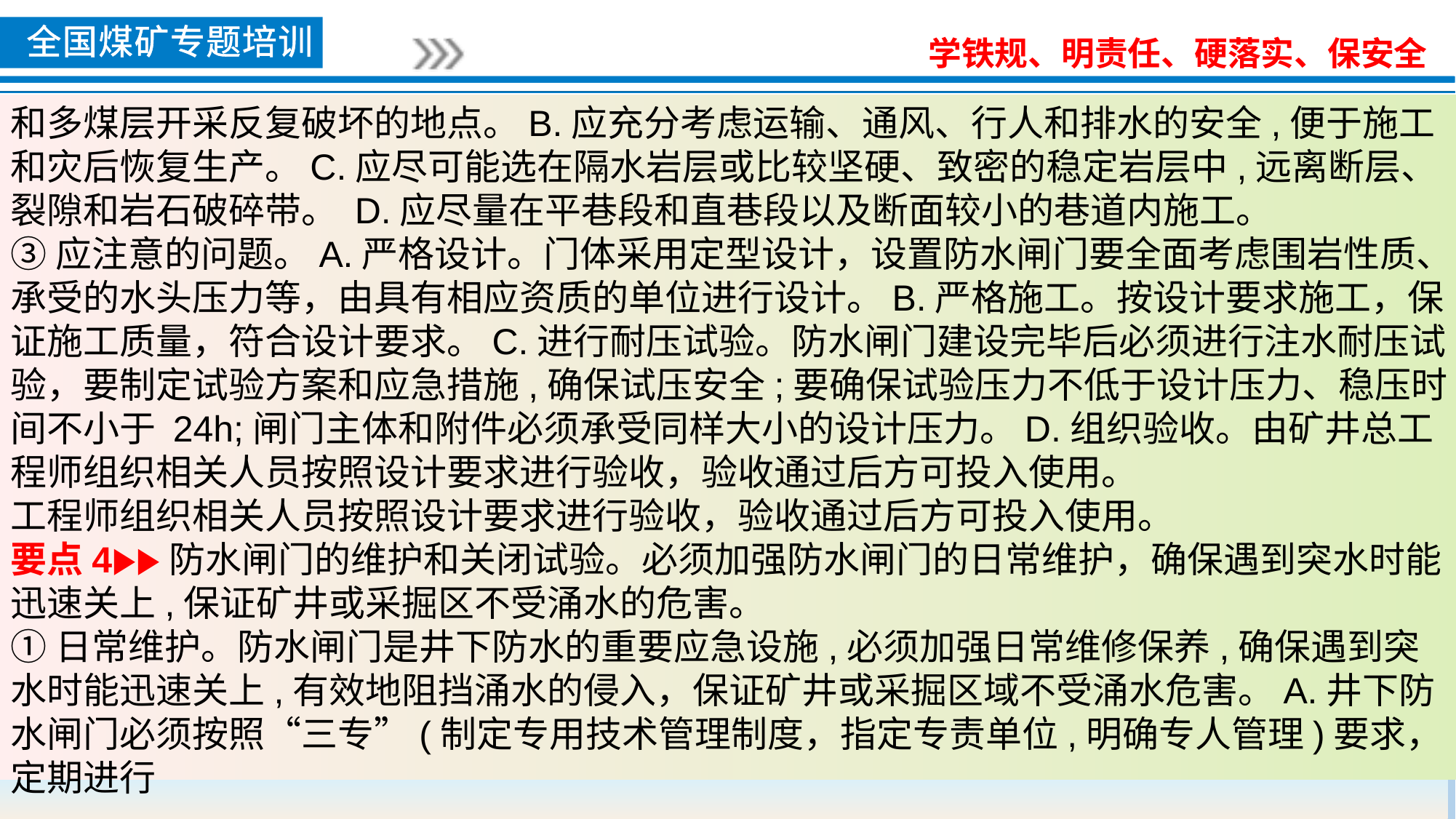

和多煤层开采反复破坏的地点。B.应充分考虑运输、通风、行人和排水的安全,便于施工和灾后恢复生产。C.应尽可能选在隔水岩层或比较坚硬、致密的稳定岩层中,远离断层、裂隙和岩石破碎带。 D.应尽量在平巷段和直巷段以及断面较小的巷道内施工。
③应注意的问题。A.严格设计。门体采用定型设计，设置防水闸门要全面考虑围岩性质、承受的水头压力等，由具有相应资质的单位进行设计。B.严格施工。按设计要求施工，保证施工质量，符合设计要求。C.进行耐压试验。防水闸门建设完毕后必须进行注水耐压试验，要制定试验方案和应急措施,确保试压安全;要确保试验压力不低于设计压力、稳压时间不小于 24h;闸门主体和附件必须承受同样大小的设计压力。D.组织验收。由矿井总工程师组织相关人员按照设计要求进行验收，验收通过后方可投入使用。
工程师组织相关人员按照设计要求进行验收，验收通过后方可投入使用。
要点4▶▶防水闸门的维护和关闭试验。必须加强防水闸门的日常维护，确保遇到突水时能迅速关上,保证矿井或采掘区不受涌水的危害。
①日常维护。防水闸门是井下防水的重要应急设施,必须加强日常维修保养,确保遇到突水时能迅速关上,有效地阻挡涌水的侵入，保证矿井或采掘区域不受涌水危害。A.井下防水闸门必须按照“三专”(制定专用技术管理制度，指定专责单位,明确专人管理)要求，定期进行